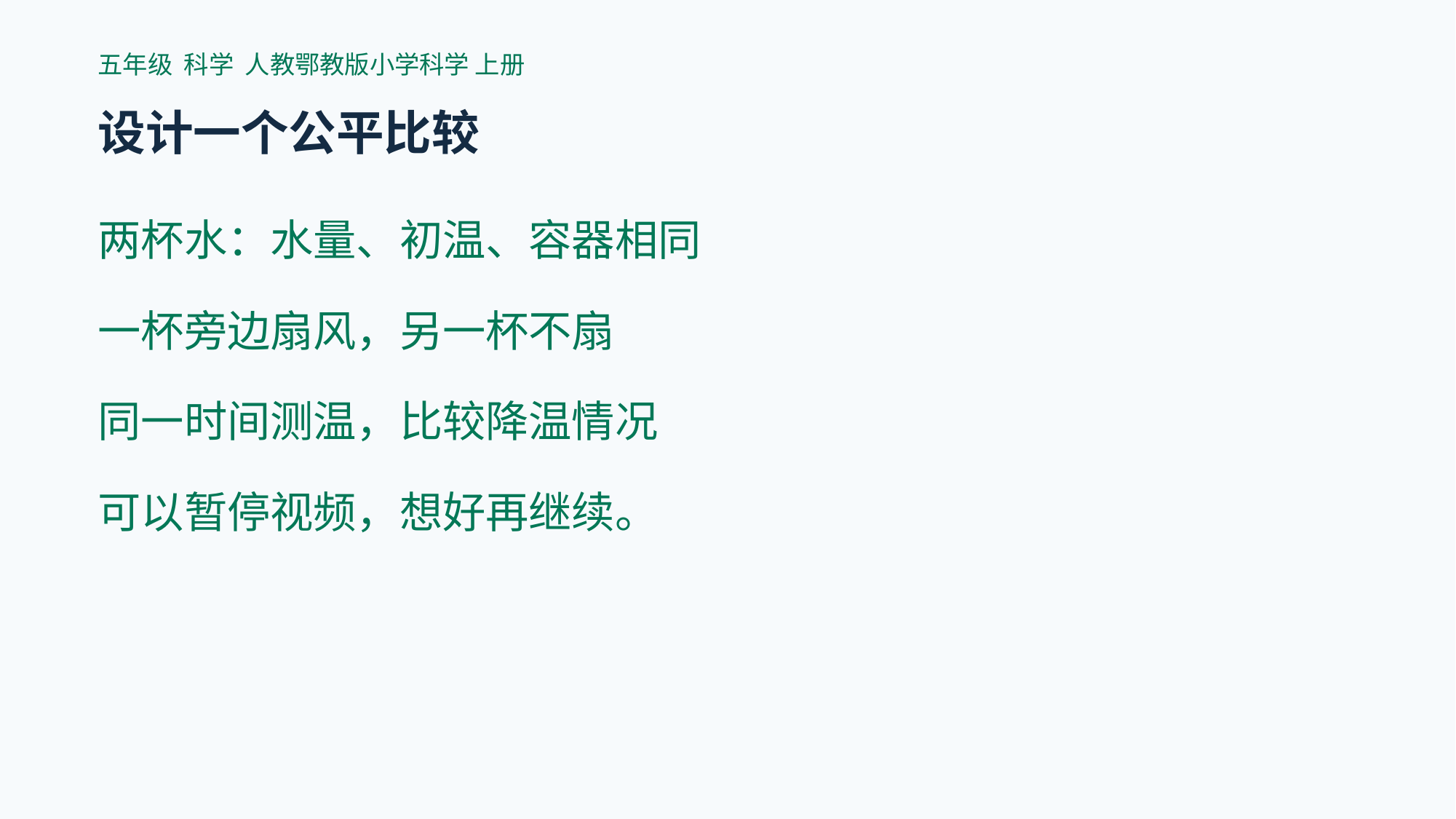

五年级  科学  人教鄂教版小学科学 上册
设计一个公平比较
两杯水：水量、初温、容器相同
一杯旁边扇风，另一杯不扇
同一时间测温，比较降温情况
可以暂停视频，想好再继续。